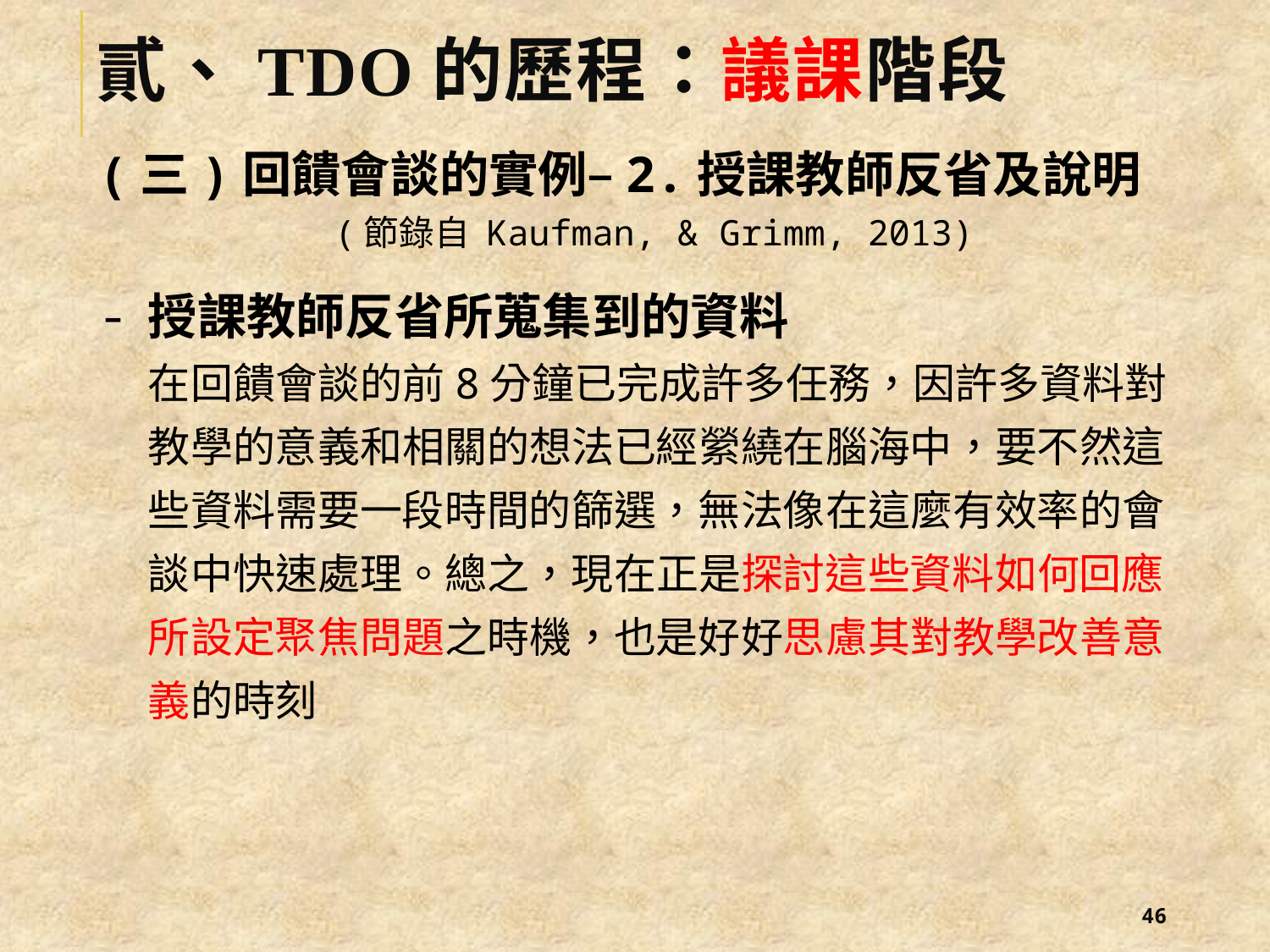

# 貳、TDO的歷程：議課階段
(三)回饋會談的實例–2.授課教師反省及說明
                    (節錄自 Kaufman, & Grimm, 2013)
授課教師反省所蒐集到的資料
在回饋會談的前8分鐘已完成許多任務，因許多資料對教學的意義和相關的想法已經縈繞在腦海中，要不然這些資料需要一段時間的篩選，無法像在這麼有效率的會談中快速處理。總之，現在正是探討這些資料如何回應所設定聚焦問題之時機，也是好好思慮其對教學改善意義的時刻

46